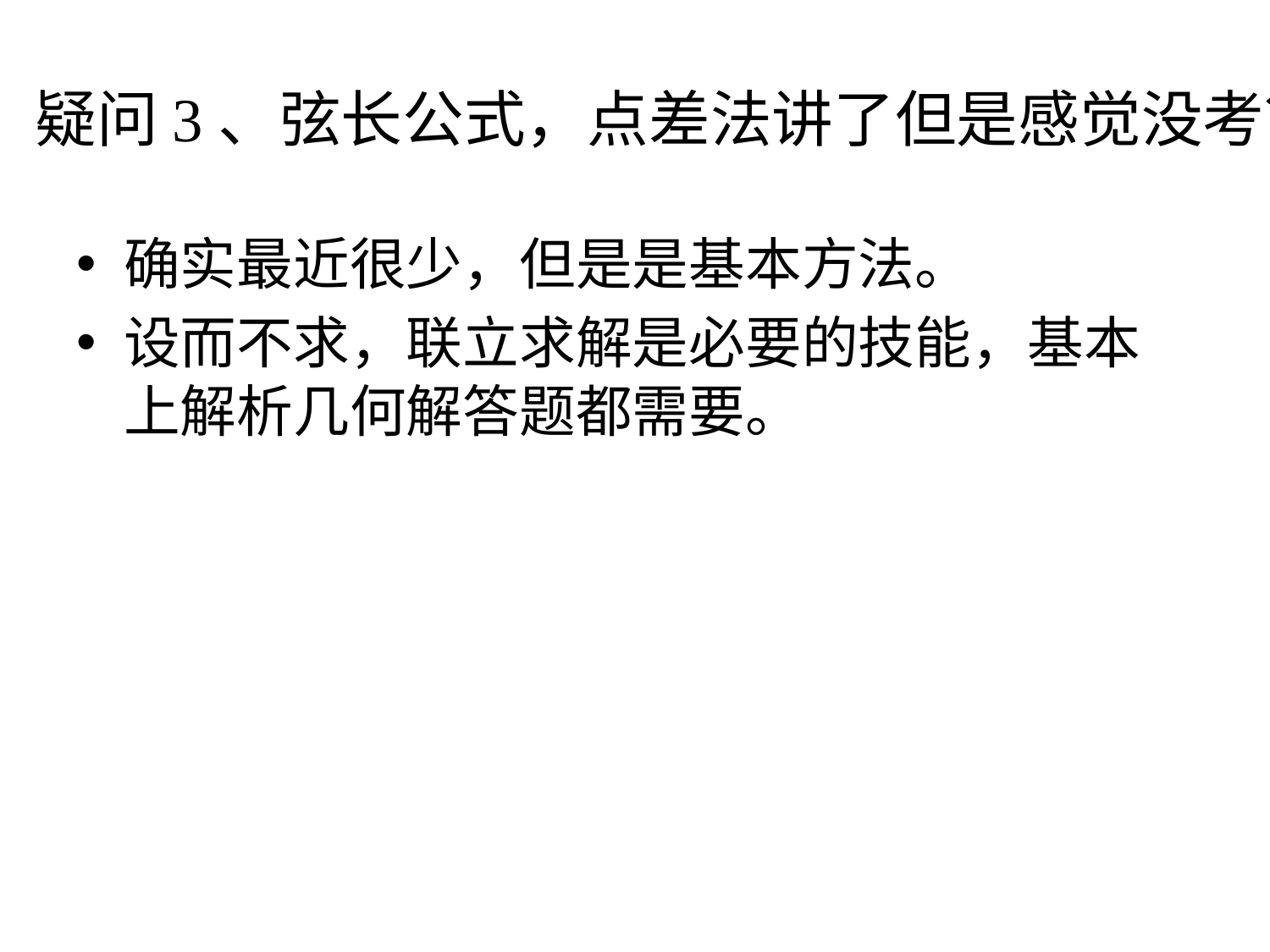

# 疑问3、弦长公式，点差法讲了但是感觉没考？
确实最近很少，但是是基本方法。
设而不求，联立求解是必要的技能，基本上解析几何解答题都需要。